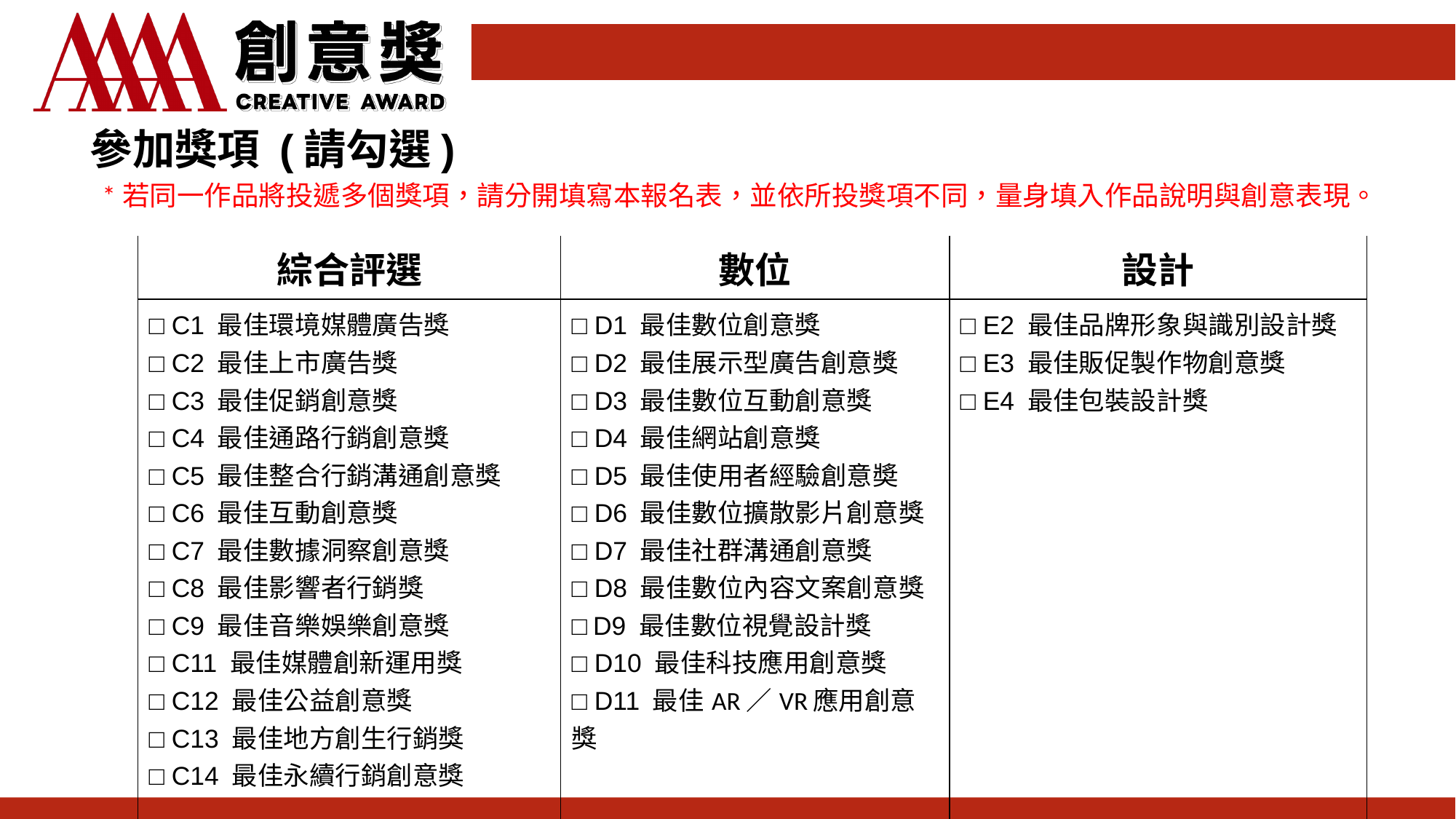

#
參加獎項 (請勾選)
*若同一作品將投遞多個獎項，請分開填寫本報名表，並依所投獎項不同，量身填入作品說明與創意表現。

| 綜合評選​ | 數位​ | 設計​ |
| --- | --- | --- |
| □ C1 最佳環境媒體廣告獎​ □ C2 最佳上市廣告獎​ □ C3 最佳促銷創意獎​ □ C4 最佳通路行銷創意獎​ □ C5 最佳整合行銷溝通創意獎​ □ C6 最佳互動創意獎​ □ C7 最佳數據洞察創意獎​ □ C8 最佳影響者行銷獎​ □ C9 最佳音樂娛樂創意獎​ □ C11 最佳媒體創新運用獎​ □ C12 最佳公益創意獎​ □ C13 最佳地方創生行銷獎 □ C14 最佳永續行銷創意獎 | □ D1 最佳數位創意獎​ □ D2 最佳展示型廣告創意獎​ □ D3 最佳數位互動創意獎​ □ D4 最佳網站創意獎​ □ D5 最佳使用者經驗創意奬​ □ D6 最佳數位擴散影片創意獎​ □ D7 最佳社群溝通創意獎​ □ D8 最佳數位內容文案創意獎​ □ D9 最佳數位視覺設計獎​ □ D10 最佳科技應用創意獎​ □ D11 最佳AR／VR應用創意獎 | □ E2 最佳品牌形象與識別設計獎​ □ E3 最佳販促製作物創意獎​ □ E4 最佳包裝設計獎​ |